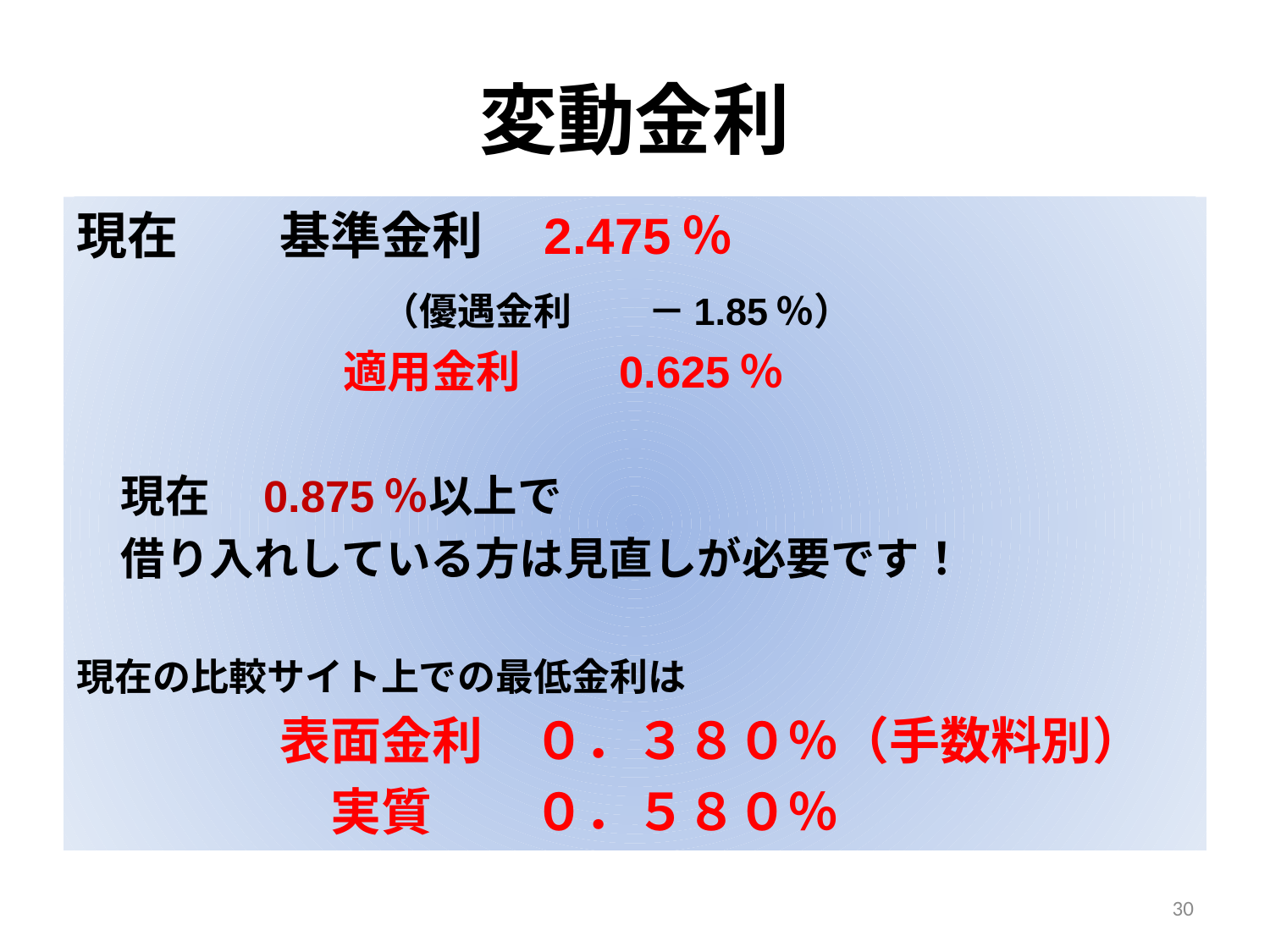

# 変動金利
現在　　基準金利　2.475％
　　　　　　（優遇金利　　－1.85％）
　　　　　　適用金利　　0.625％

　現在　0.875％以上で
　借り入れしている方は見直しが必要です！

現在の比較サイト上での最低金利は
　　　　表面金利　０．３８０％（手数料別）
　　　　　実質　　０．５８０％

30